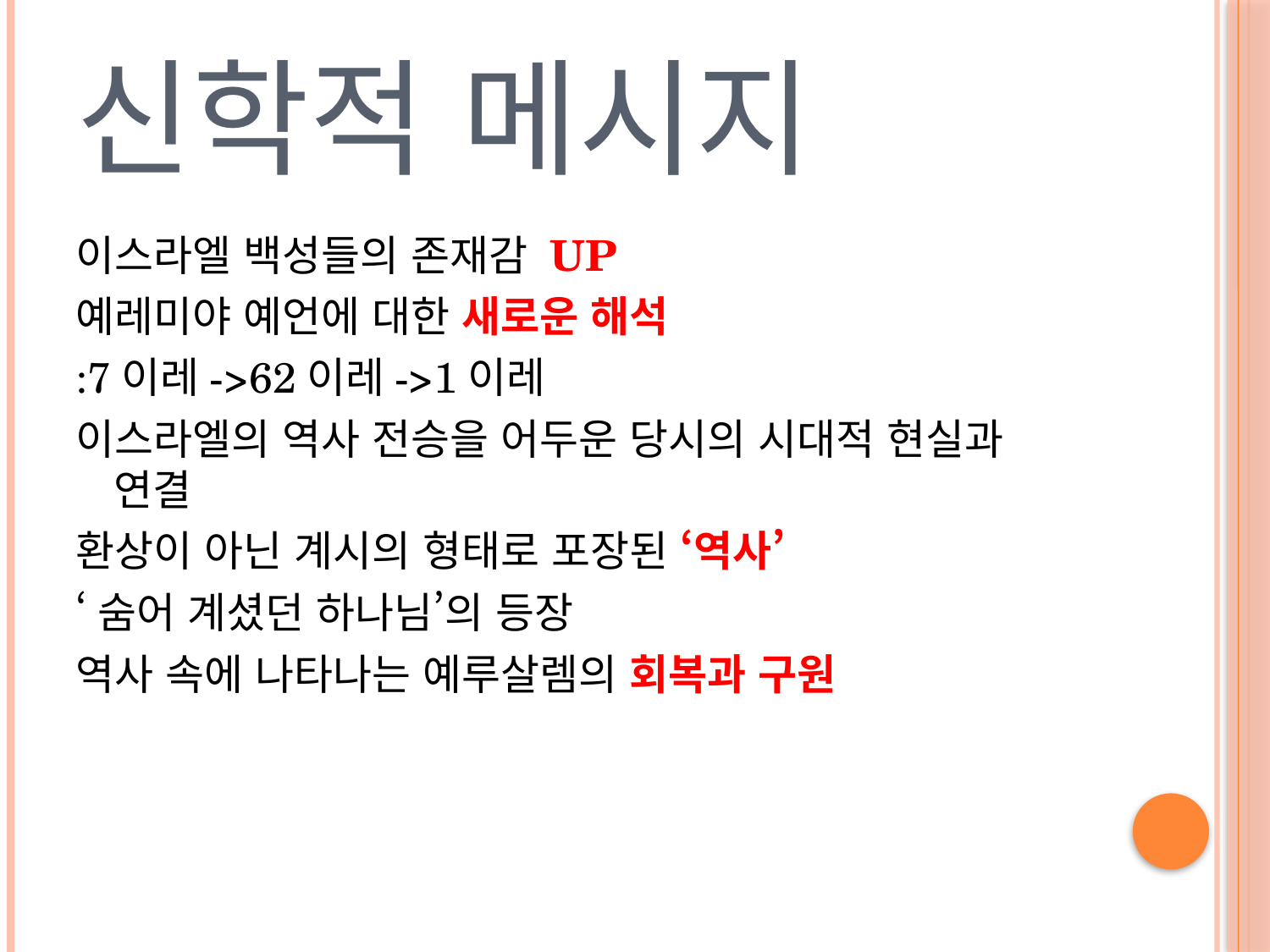

# 신학적 메시지
이스라엘 백성들의 존재감 UP
예레미야 예언에 대한 새로운 해석
:7이레->62이레->1이레
이스라엘의 역사 전승을 어두운 당시의 시대적 현실과 연결
환상이 아닌 계시의 형태로 포장된 ‘역사’
‘숨어 계셨던 하나님’의 등장
역사 속에 나타나는 예루살렘의 회복과 구원